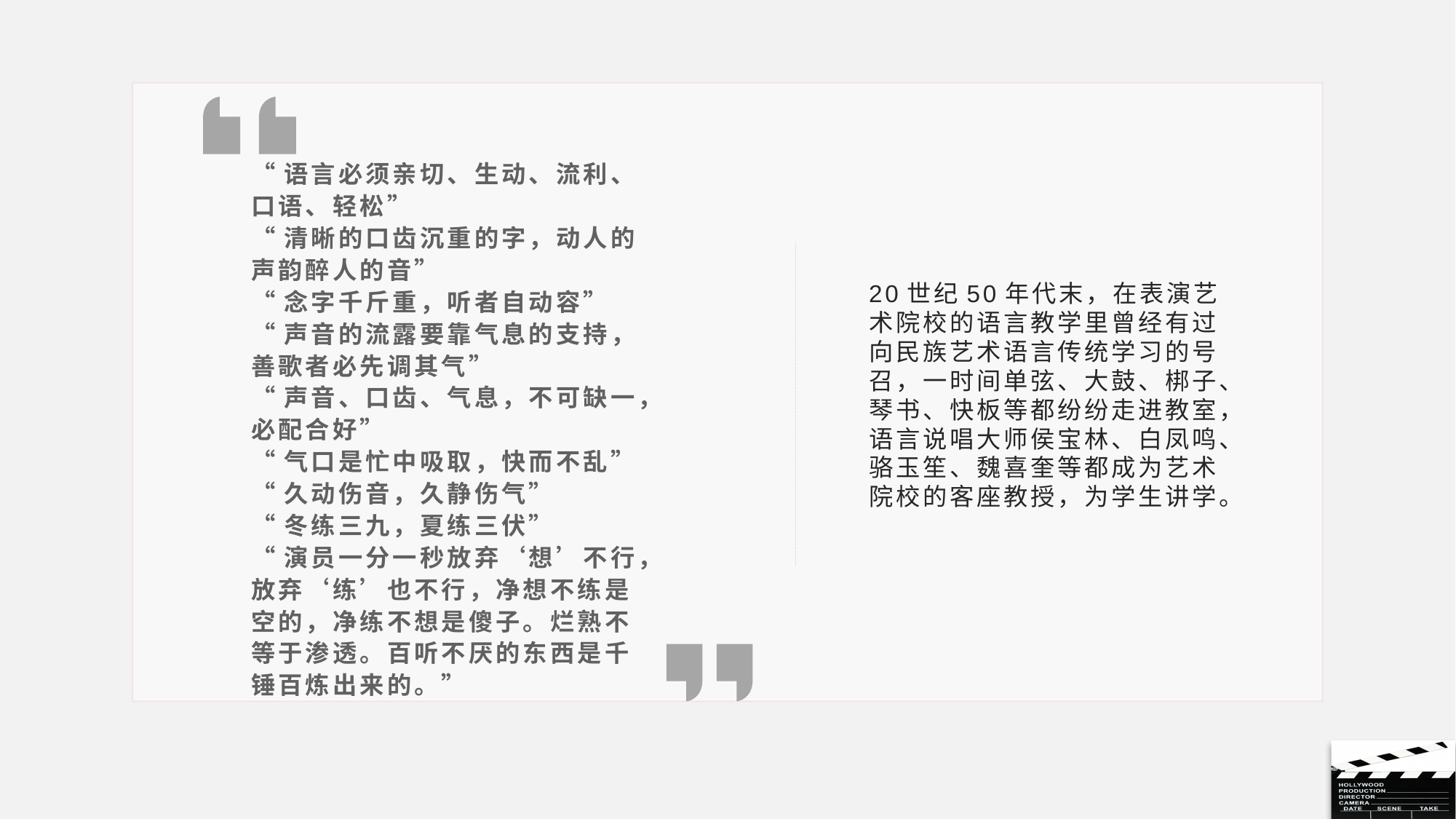

“语言必须亲切、生动、流利、口语、轻松”
“清晰的口齿沉重的字，动人的声韵醉人的音”
“念字千斤重，听者自动容”
“声音的流露要靠气息的支持，善歌者必先调其气”
“声音、口齿、气息，不可缺一，必配合好”
“气口是忙中吸取，快而不乱”
“久动伤音，久静伤气”
“冬练三九，夏练三伏”
“演员一分一秒放弃‘想’不行，放弃‘练’也不行，净想不练是空的，净练不想是傻子。烂熟不等于渗透。百听不厌的东西是千锤百炼出来的。”
20世纪50年代末，在表演艺术院校的语言教学里曾经有过向民族艺术语言传统学习的号召，一时间单弦、大鼓、梆子、琴书、快板等都纷纷走进教室，语言说唱大师侯宝林、白凤鸣、骆玉笙、魏喜奎等都成为艺术院校的客座教授，为学生讲学。